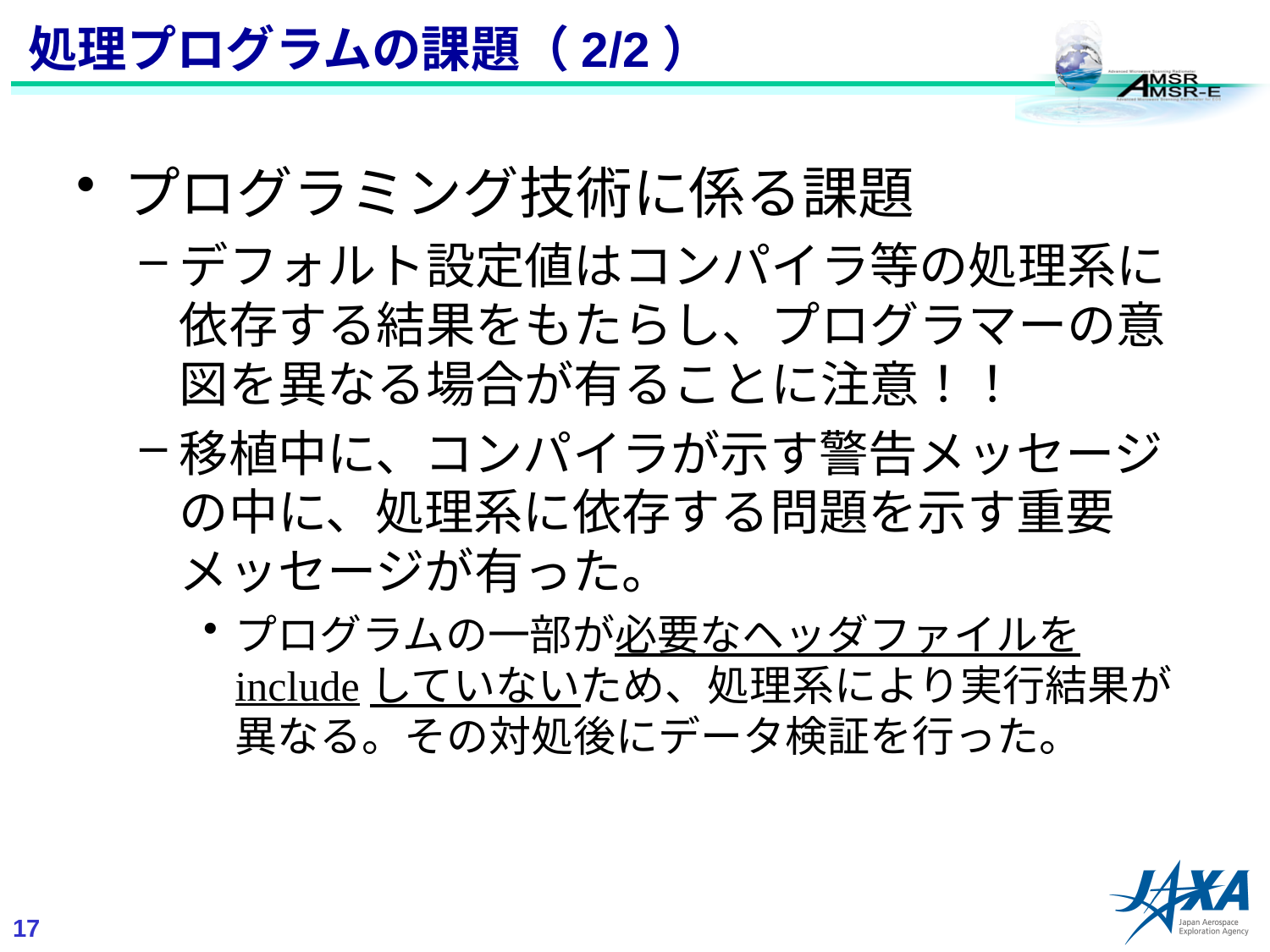

処理プログラムの課題（2/2）
プログラミング技術に係る課題
デフォルト設定値はコンパイラ等の処理系に依存する結果をもたらし、プログラマーの意図を異なる場合が有ることに注意！！
移植中に、コンパイラが示す警告メッセージの中に、処理系に依存する問題を示す重要メッセージが有った。
プログラムの一部が必要なヘッダファイルをincludeしていないため、処理系により実行結果が異なる。その対処後にデータ検証を行った。

17